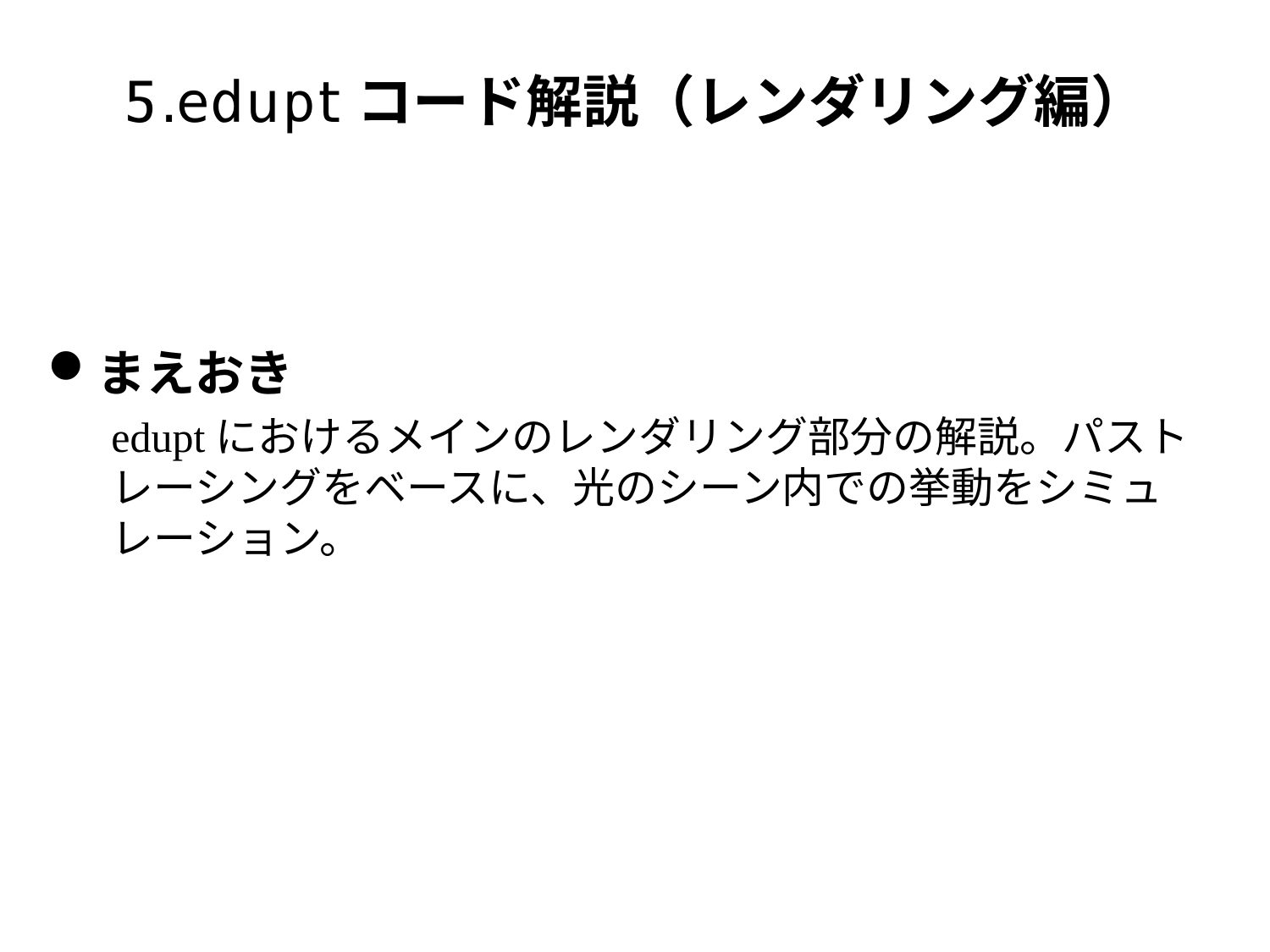

# 5.eduptコード解説（レンダリング編）
まえおき
eduptにおけるメインのレンダリング部分の解説。パストレーシングをベースに、光のシーン内での挙動をシミュレーション。